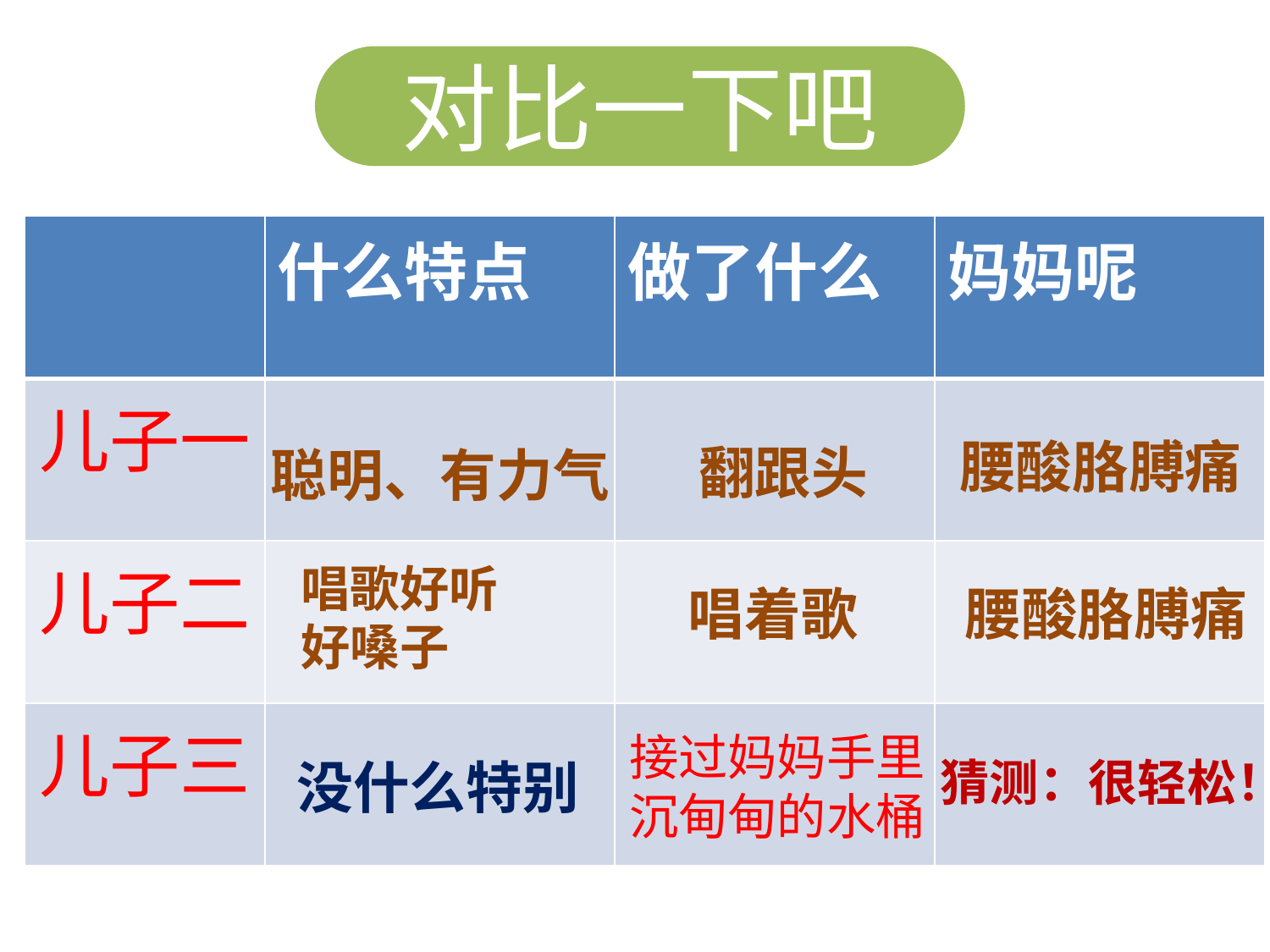

对比一下吧
|  | 什么特点 | 做了什么 | 妈妈呢 |
| --- | --- | --- | --- |
| 儿子一 |  |  |  |
| 儿子二 |  |  |  |
| 儿子三 |  |  |  |
腰酸胳膊痛
翻跟头
聪明、有力气
唱歌好听
好嗓子
腰酸胳膊痛
唱着歌
接过妈妈手里
沉甸甸的水桶
猜测：很轻松！
没什么特别